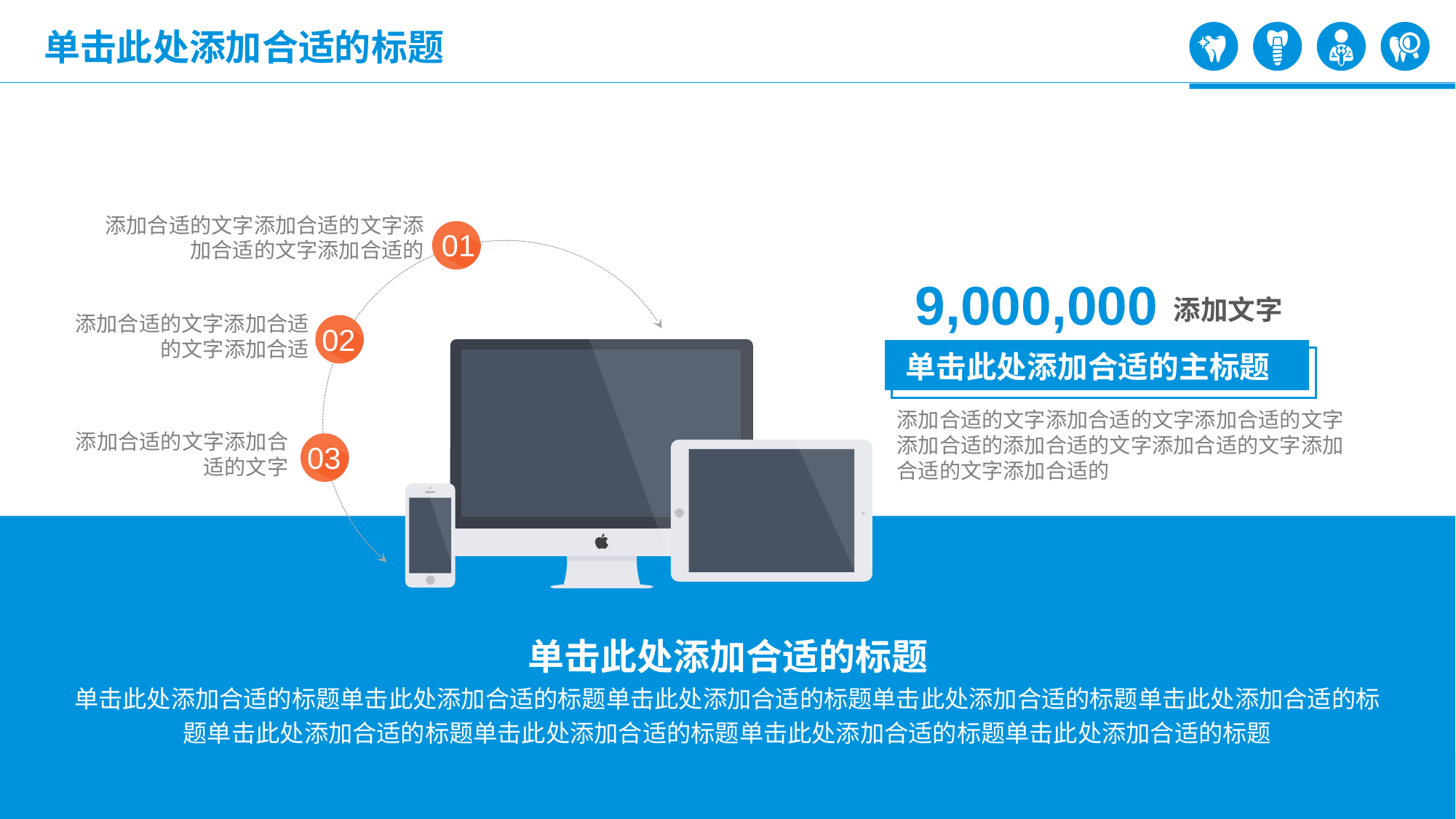

单击此处添加合适的标题
添加合适的文字添加合适的文字添加合适的文字添加合适的

01

9,000,000
添加文字
添加合适的文字添加合适的文字添加合适

02

单击此处添加合适的主标题

添加合适的文字添加合适的文字添加合适的文字添加合适的添加合适的文字添加合适的文字添加合适的文字添加合适的
添加合适的文字添加合适的文字

03

单击此处添加合适的标题
单击此处添加合适的标题单击此处添加合适的标题单击此处添加合适的标题单击此处添加合适的标题单击此处添加合适的标题单击此处添加合适的标题单击此处添加合适的标题单击此处添加合适的标题单击此处添加合适的标题